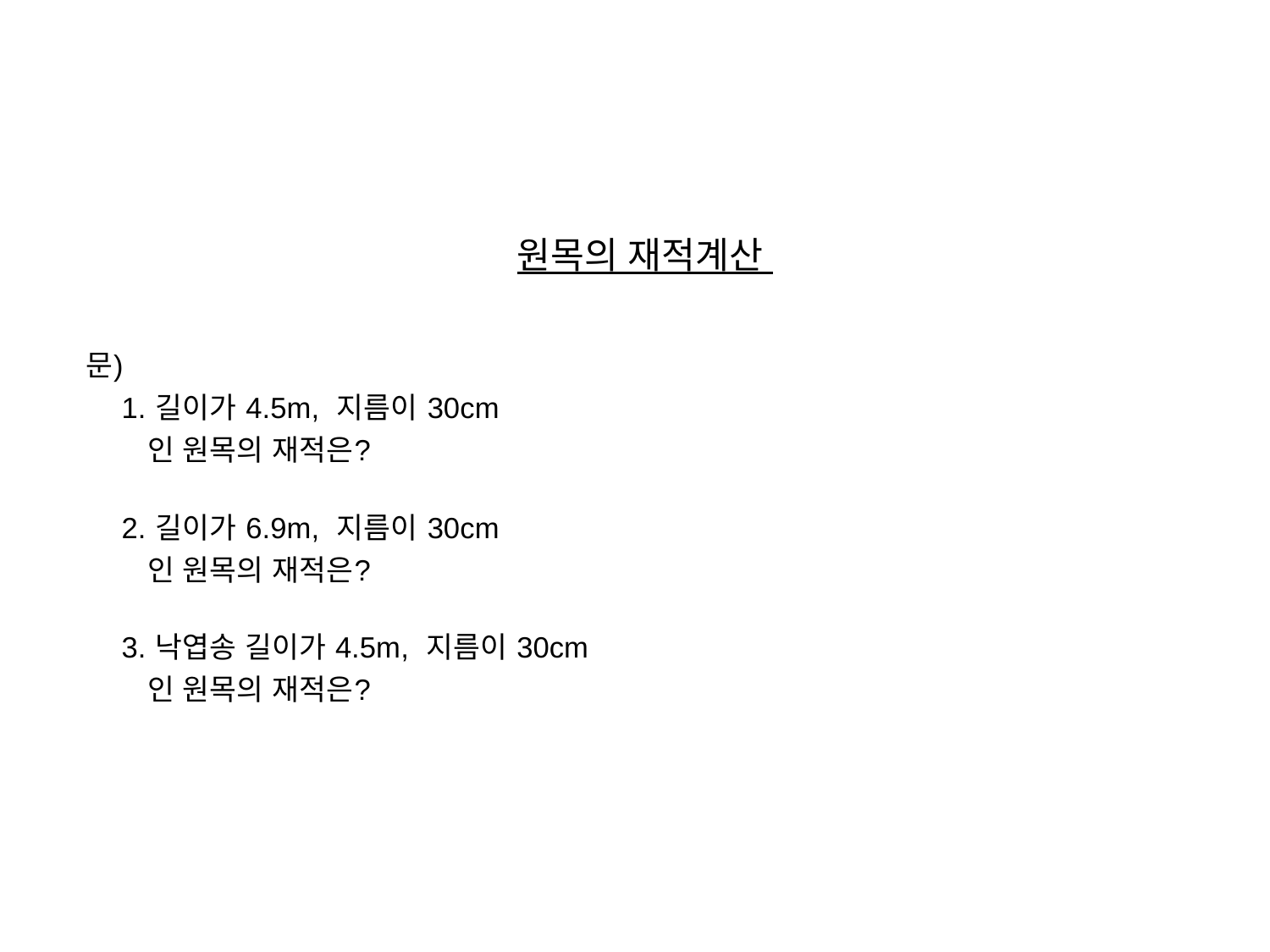

원목의 재적계산

  문)
      1. 길이가 4.5m,  지름이 30cm
         인 원목의 재적은?

      2. 길이가 6.9m,  지름이 30cm
         인 원목의 재적은?

      3. 낙엽송 길이가 4.5m,  지름이 30cm
         인 원목의 재적은?